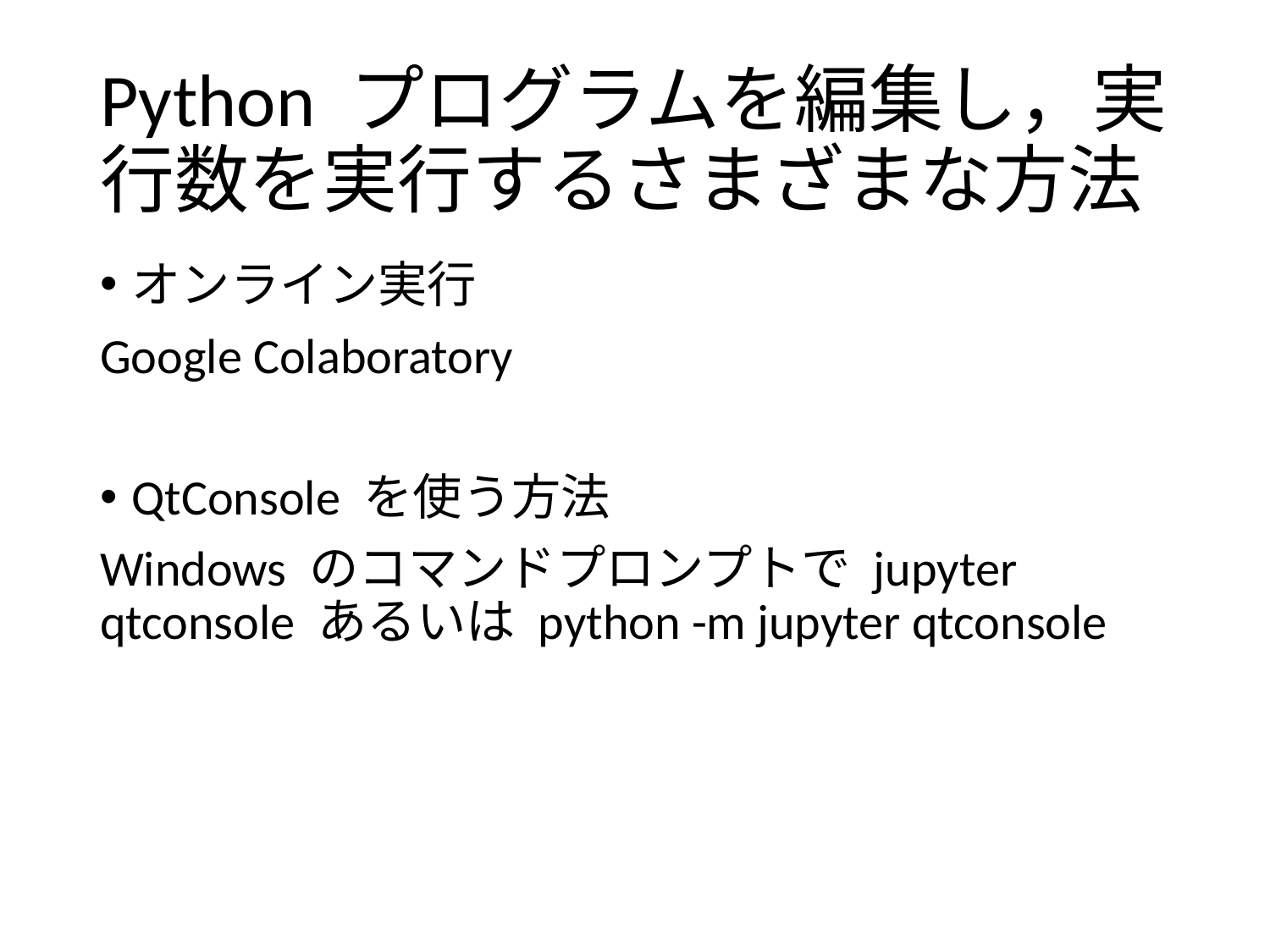

# Python プログラムを編集し，実行数を実行するさまざまな方法
オンライン実行
Google Colaboratory

QtConsole を使う方法
Windows のコマンドプロンプトで jupyter qtconsole あるいは python -m jupyter qtconsole